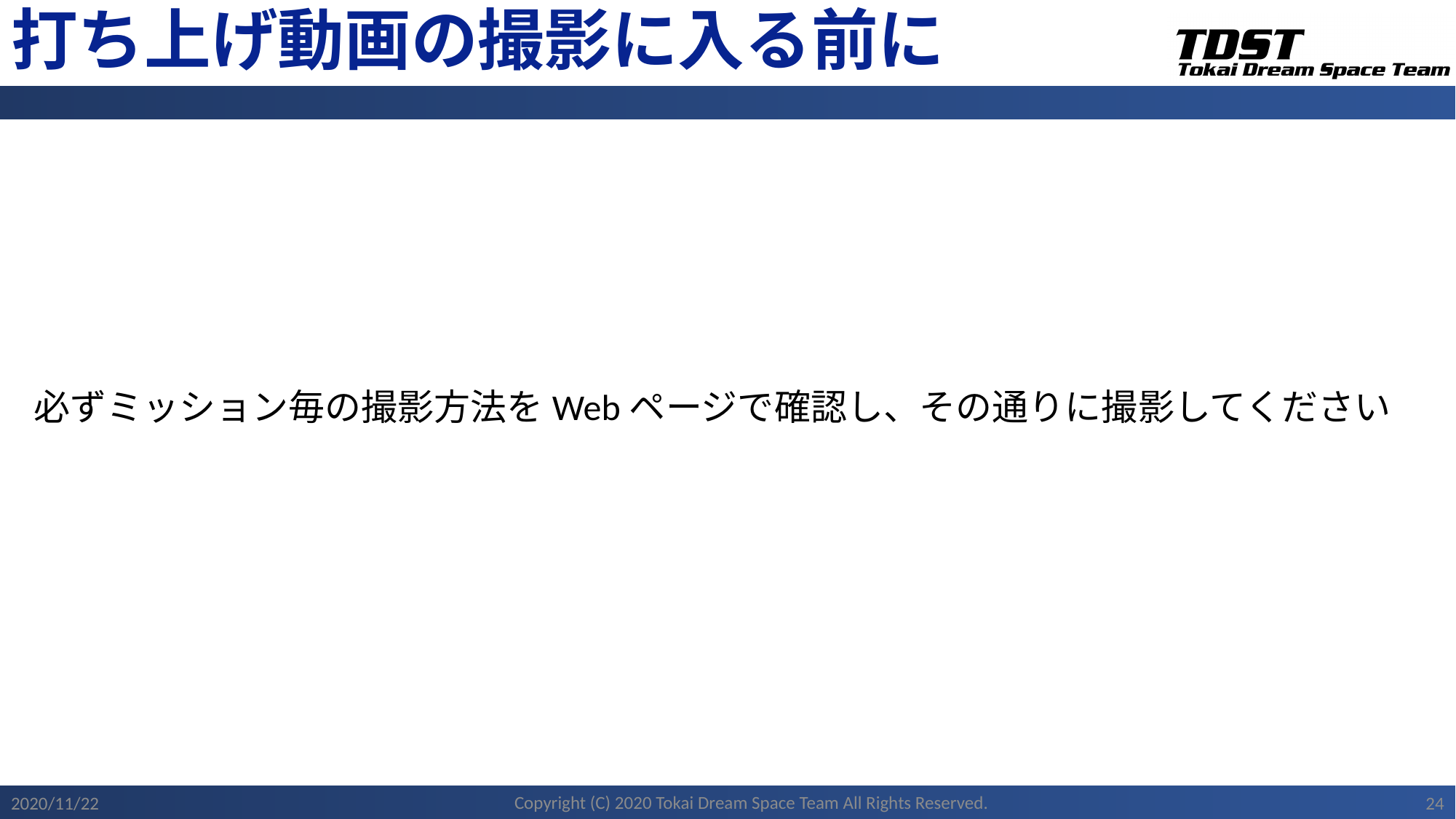

# 打ち上げ動画の撮影に入る前に
必ずミッション毎の撮影方法をWebページで確認し、その通りに撮影してください
Copyright (C) 2020 Tokai Dream Space Team All Rights Reserved.
2020/11/22
24